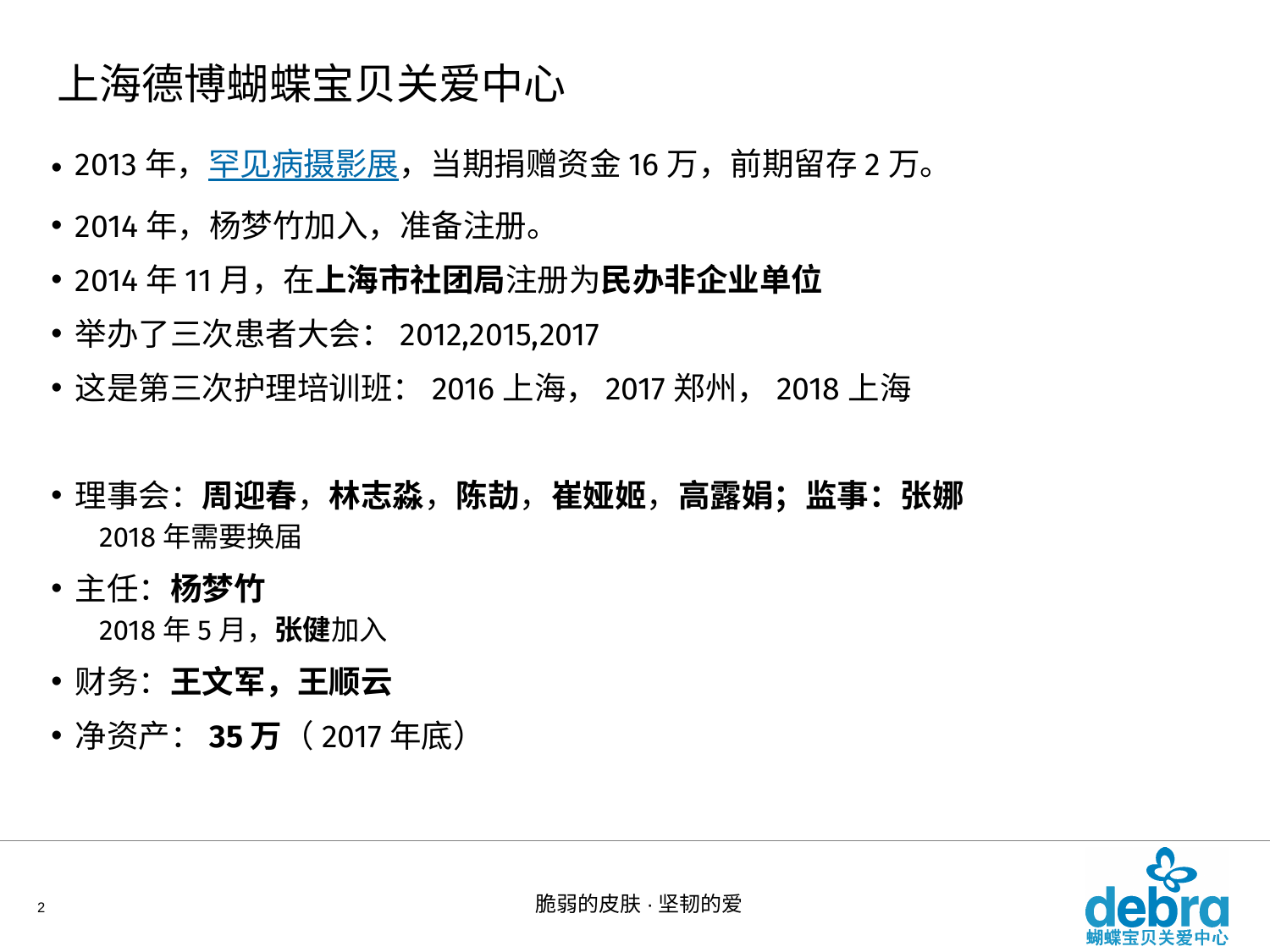

# 上海德博蝴蝶宝贝关爱中心
2013年，罕见病摄影展，当期捐赠资金16万，前期留存2万。
2014年，杨梦竹加入，准备注册。
2014年11月，在上海市社团局注册为民办非企业单位
举办了三次患者大会：2012,2015,2017
这是第三次护理培训班：2016上海，2017郑州，2018上海

理事会：周迎春，林志淼，陈劼，崔娅姬，高露娟；监事：张娜
2018年需要换届
主任：杨梦竹
2018年5月，张健加入
财务：王文军，王顺云
净资产：35万（2017年底）